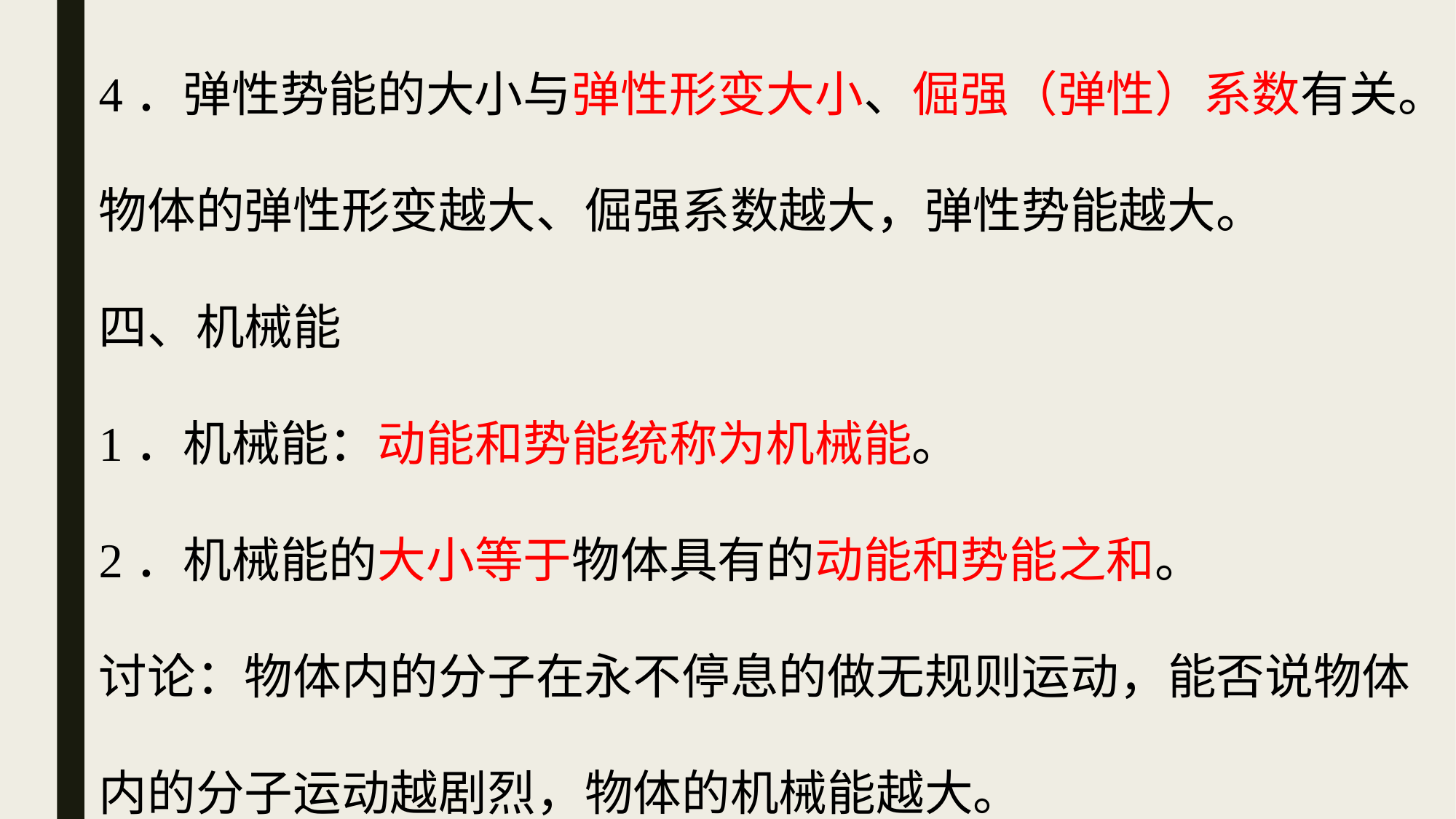

4．弹性势能的大小与弹性形变大小、倔强（弹性）系数有关。物体的弹性形变越大、倔强系数越大，弹性势能越大。
四、机械能
1．机械能：动能和势能统称为机械能。
2．机械能的大小等于物体具有的动能和势能之和。
讨论：物体内的分子在永不停息的做无规则运动，能否说物体内的分子运动越剧烈，物体的机械能越大。